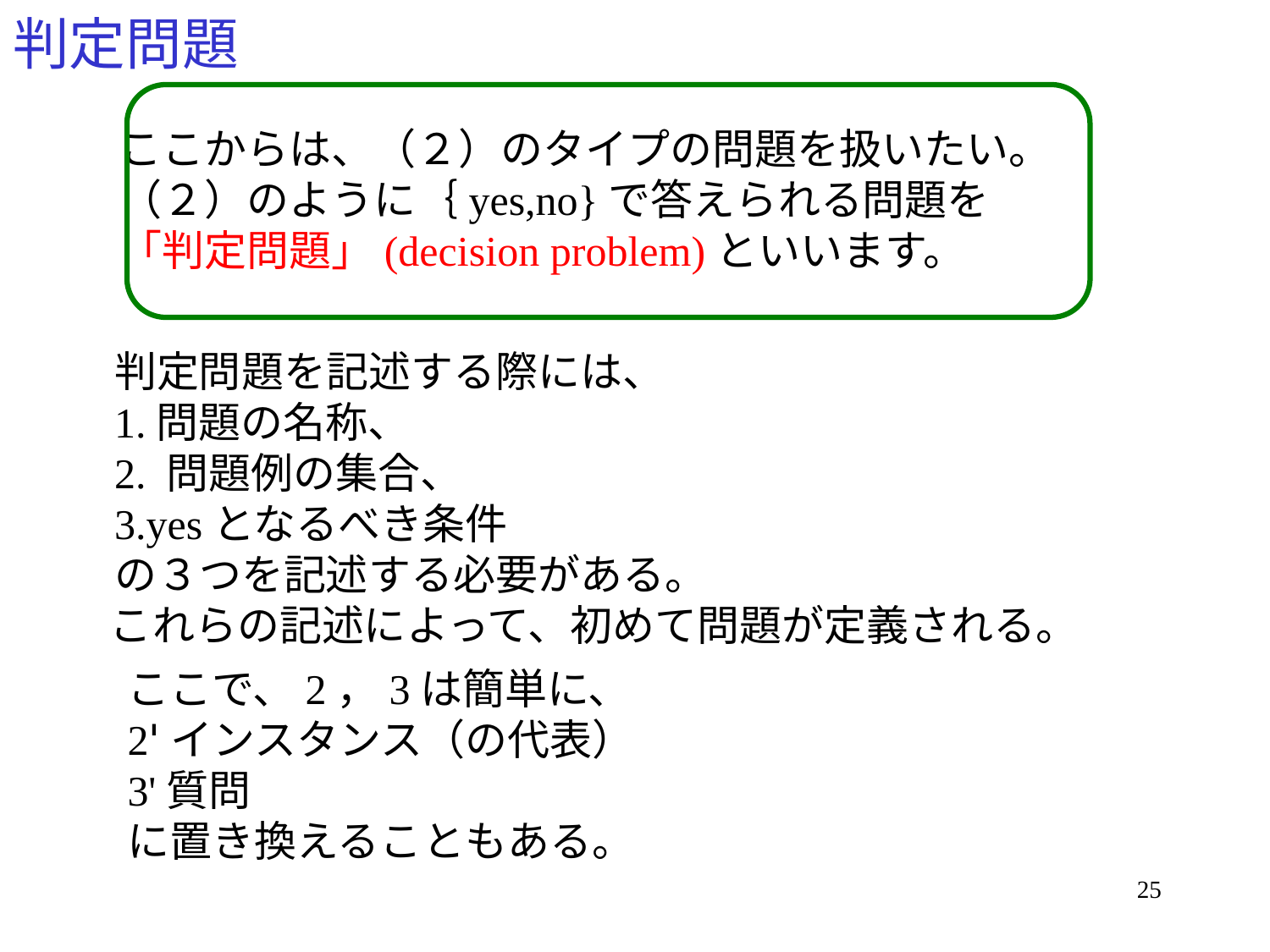

# 判定問題

ここからは、（２）のタイプの問題を扱いたい。
（２）のように｛yes,no}で答えられる問題を
「判定問題」(decision problem)といいます。
判定問題を記述する際には、
1.問題の名称、
2. 問題例の集合、
3.yesとなるべき条件
の３つを記述する必要がある。
これらの記述によって、初めて問題が定義される。
ここで、2，3は簡単に、
2'インスタンス（の代表）
3'質問
に置き換えることもある。
25